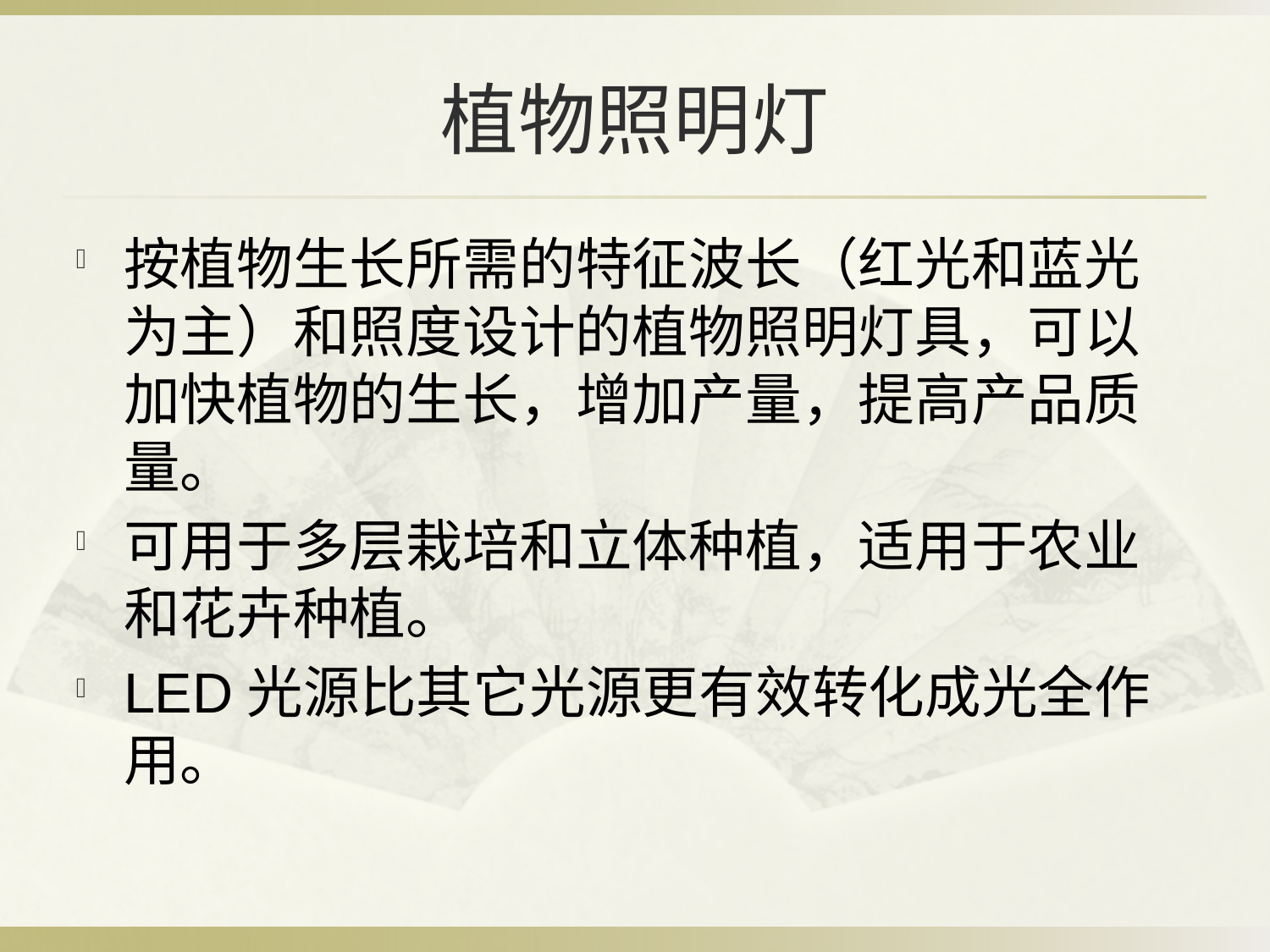

# 植物照明灯
按植物生长所需的特征波长（红光和蓝光为主）和照度设计的植物照明灯具，可以加快植物的生长，增加产量，提高产品质量。
可用于多层栽培和立体种植，适用于农业和花卉种植。
LED光源比其它光源更有效转化成光全作用。